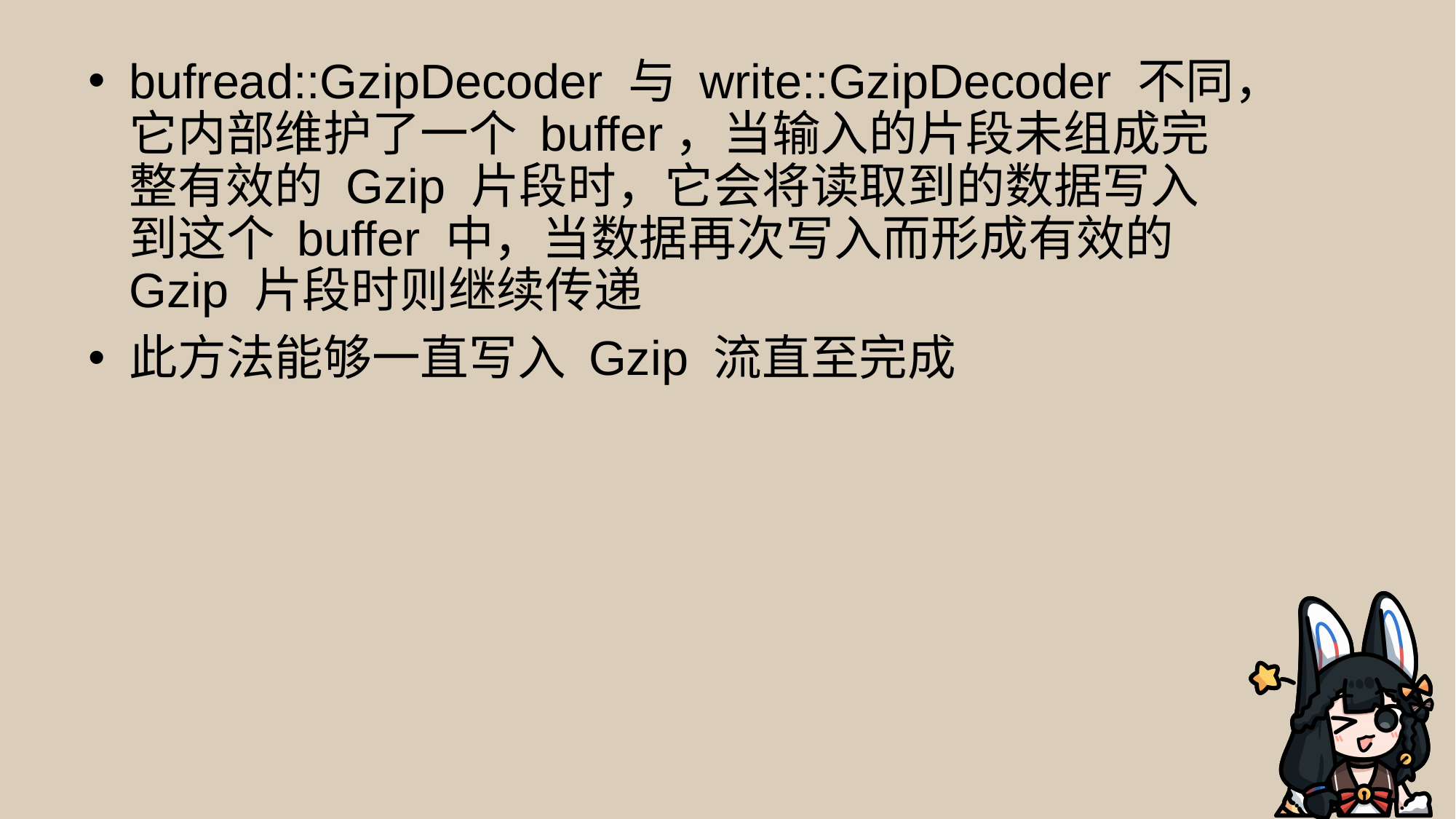

bufread::GzipDecoder 与 write::GzipDecoder 不同，它内部维护了一个 buffer，当输入的片段未组成完整有效的 Gzip 片段时，它会将读取到的数据写入到这个 buffer 中，当数据再次写入而形成有效的 Gzip 片段时则继续传递
此方法能够一直写入 Gzip 流直至完成